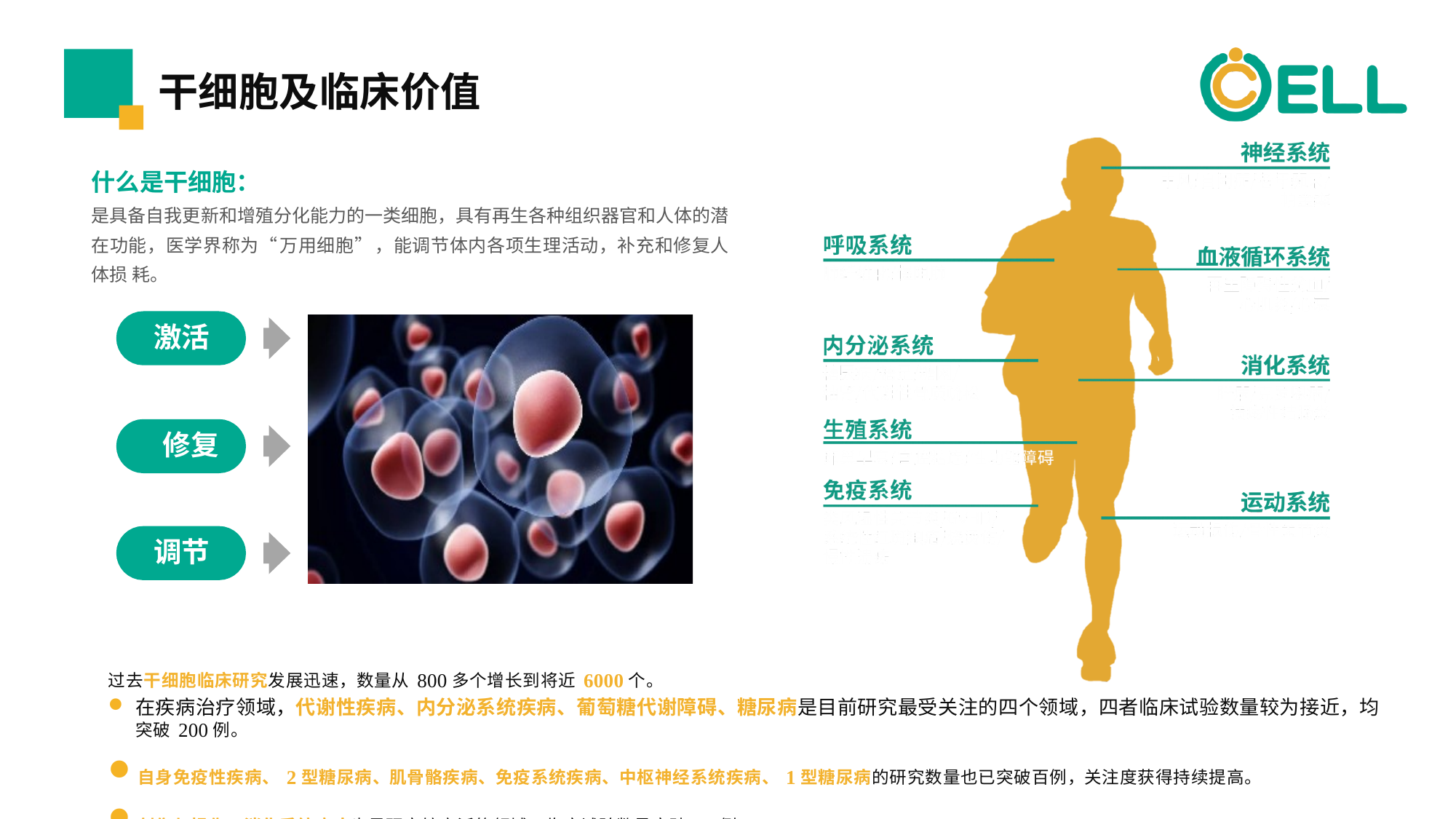

# ⼲细胞及临床价值

什么是⼲细胞：
是具备⾃我更新和增殖分化能⼒的⼀类细胞，具有再⽣各种组织器官和⼈体的潜 在功能，医学界称为“万⽤细胞”，能调节体内各项⽣理活动，补充和修复⼈体损 耗。

激活
修复 调节

过去⼲细胞临床研究发展迅速，数量从800多个增⻓到将近6000个。
在疾病治疗领域，代谢性疾病、内分泌系统疾病、葡萄糖代谢障碍、糖尿病是⽬前研究最受关注的四个领域，四者临床试验数量较为接近，均 突破200例。
⾃身免疫性疾病、2型糖尿病、肌⻣骼疾病、免疫系统疾病、中枢神经系统疾病、1型糖尿病的研究数量也已突破百例，关注度获得持续提⾼。
创伤与损伤、消化系统疾病也是研究较⼴泛的领域，临床试验数量突破50例。